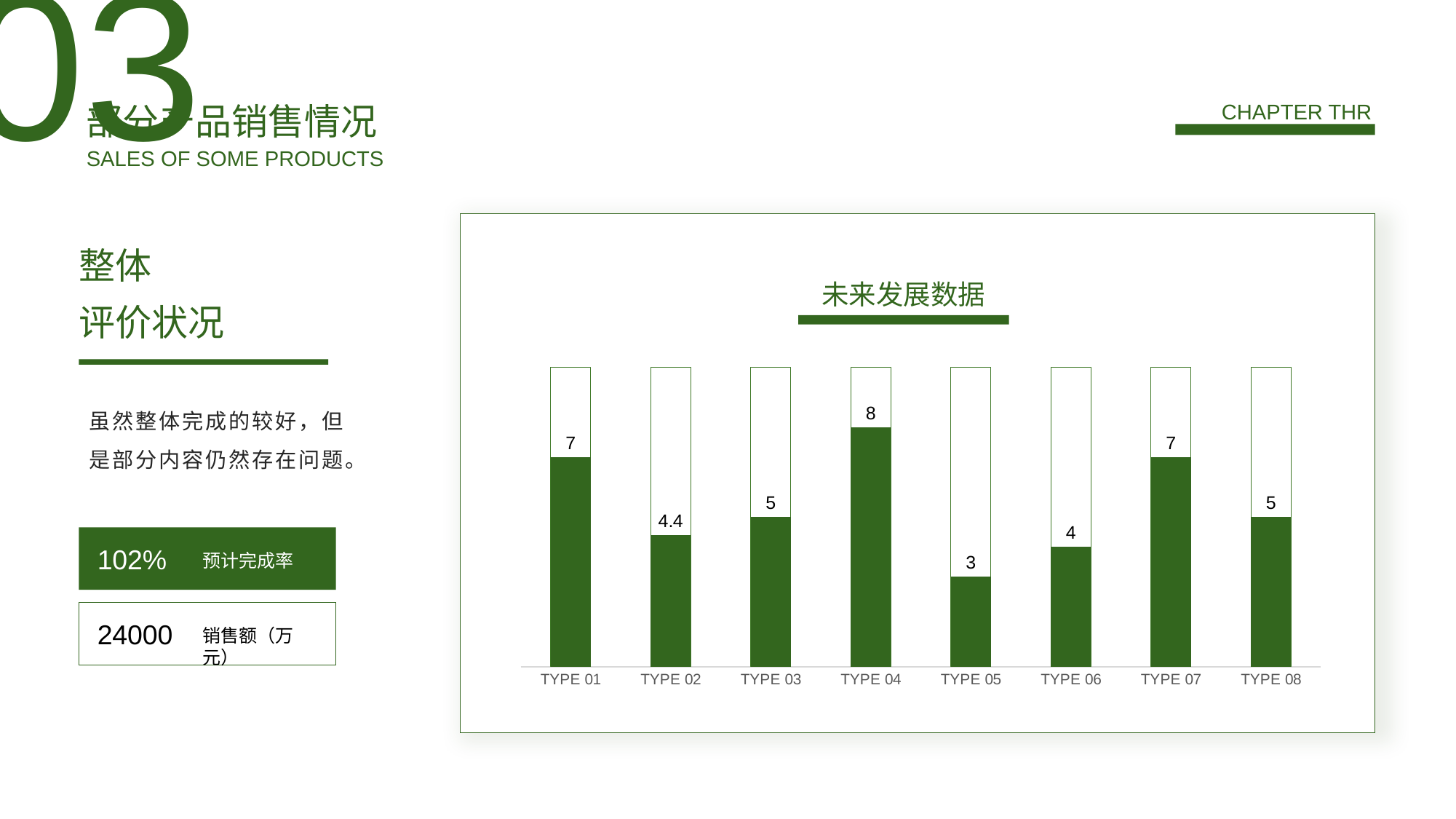

03
部分产品销售情况
CHAPTER THR
SALES OF SOME PRODUCTS

整体
评价状况
未来发展数据

### Chart

| Category | 系列 1 | 系列 2 |
|---|---|---|
| TYPE 01 | 10.0 | 7.0 |
| TYPE 02 | 10.0 | 4.4 |
| TYPE 03 | 10.0 | 5.0 |
| TYPE 04 | 10.0 | 8.0 |
| TYPE 05 | 10.0 | 3.0 |
| TYPE 06 | 10.0 | 4.0 |
| TYPE 07 | 10.0 | 7.0 |
| TYPE 08 | 10.0 | 5.0 |
虽然整体完成的较好，但是部分内容仍然存在问题。

102%
预计完成率

24000
销售额（万元）